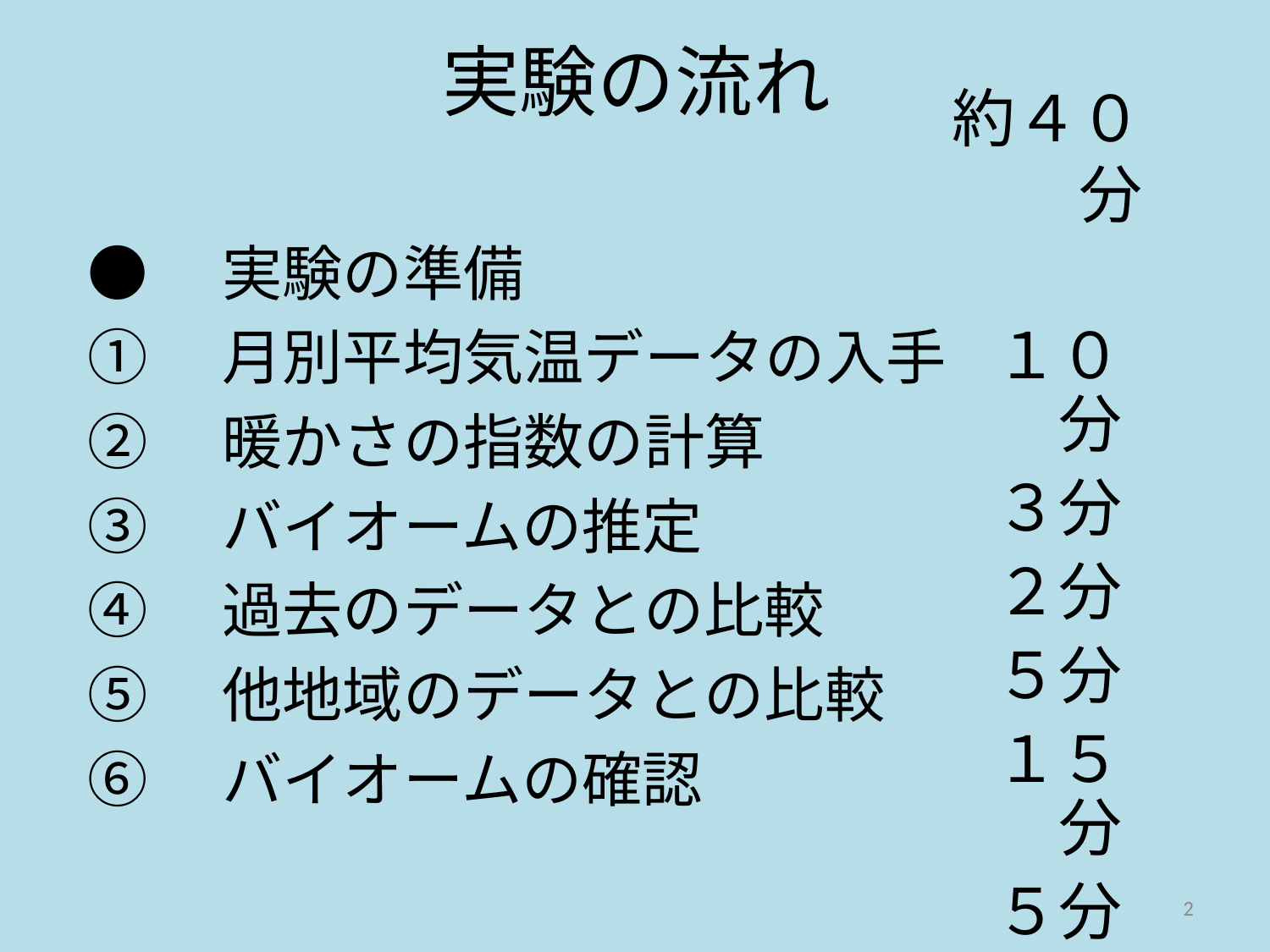

# 実験の流れ
約４０分
●　実験の準備
①　月別平均気温データの入手
②　暖かさの指数の計算
③　バイオームの推定
④　過去のデータとの比較
⑤　他地域のデータとの比較
⑥　バイオームの確認
１０分
３分
２分
５分
１５分
５分
2